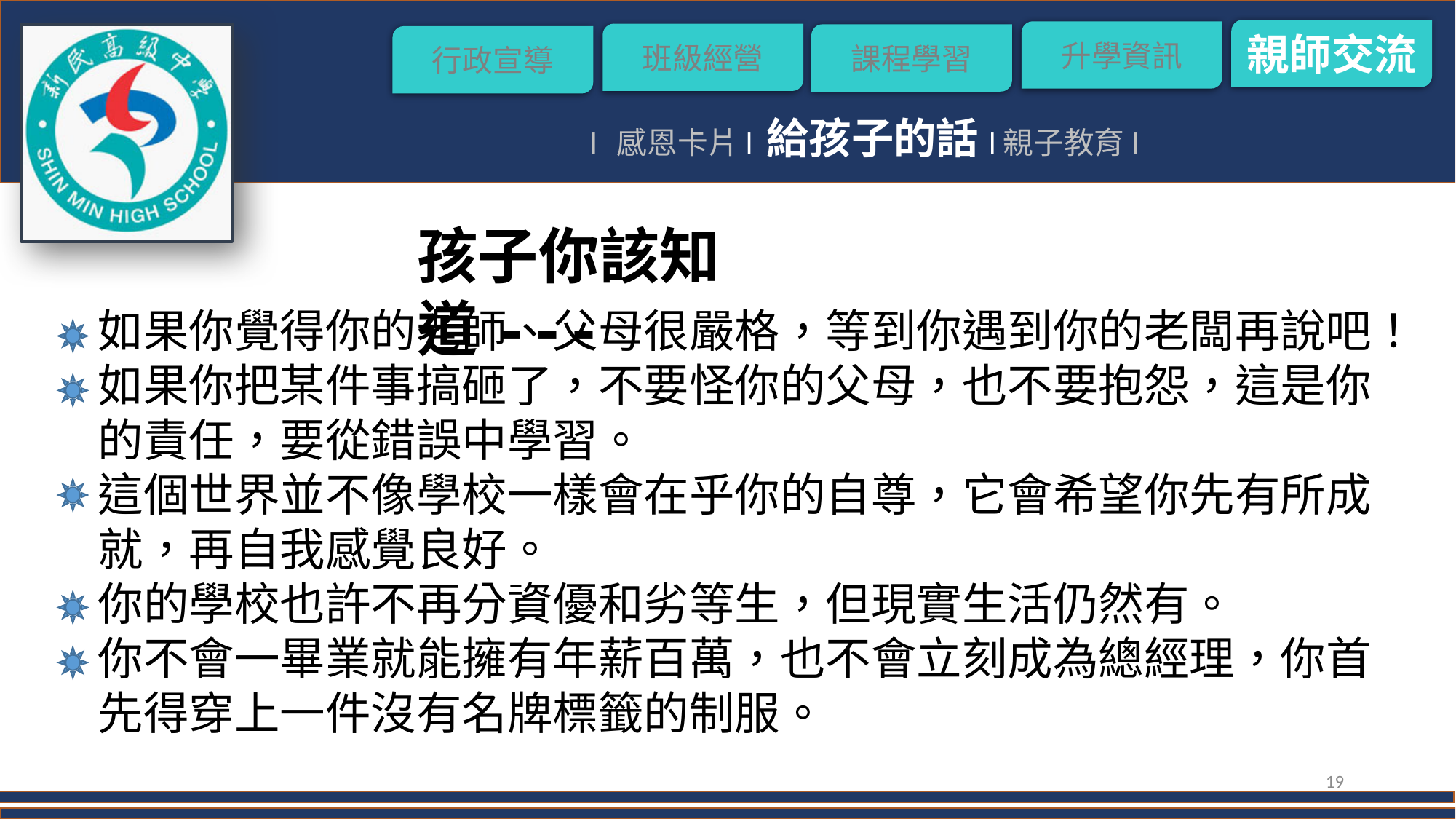

l 感恩卡片l 給孩子的話l親子教育l
孩子你該知道---
如果你覺得你的老師、父母很嚴格，等到你遇到你的老闆再說吧！
如果你把某件事搞砸了，不要怪你的父母，也不要抱怨，這是你的責任，要從錯誤中學習。
這個世界並不像學校一樣會在乎你的自尊，它會希望你先有所成就，再自我感覺良好。
你的學校也許不再分資優和劣等生，但現實生活仍然有。
你不會一畢業就能擁有年薪百萬，也不會立刻成為總經理，你首先得穿上一件沒有名牌標籤的制服。

19